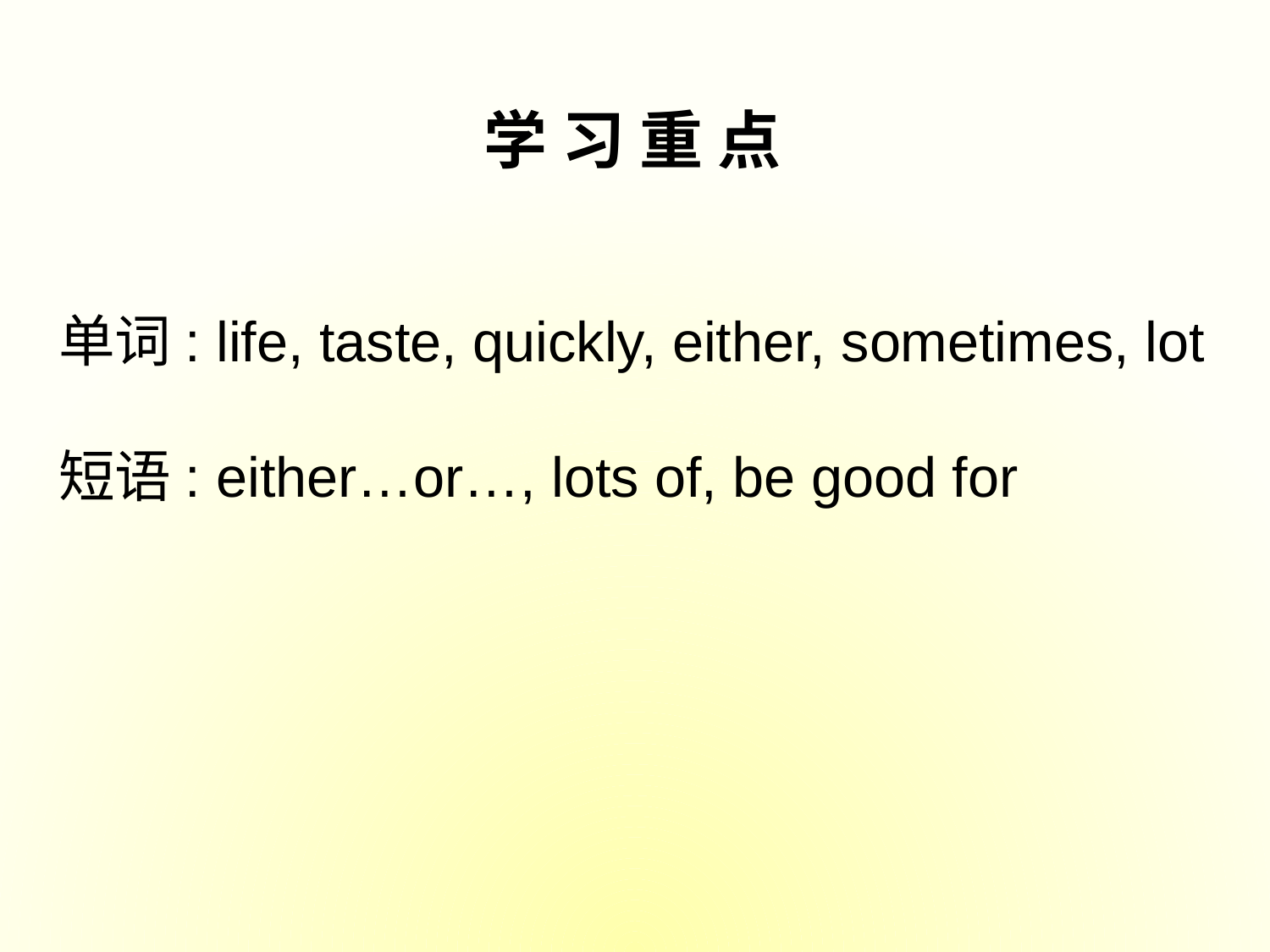

学 习 重 点
单词: life, taste, quickly, either, sometimes, lot

短语: either…or…, lots of, be good for